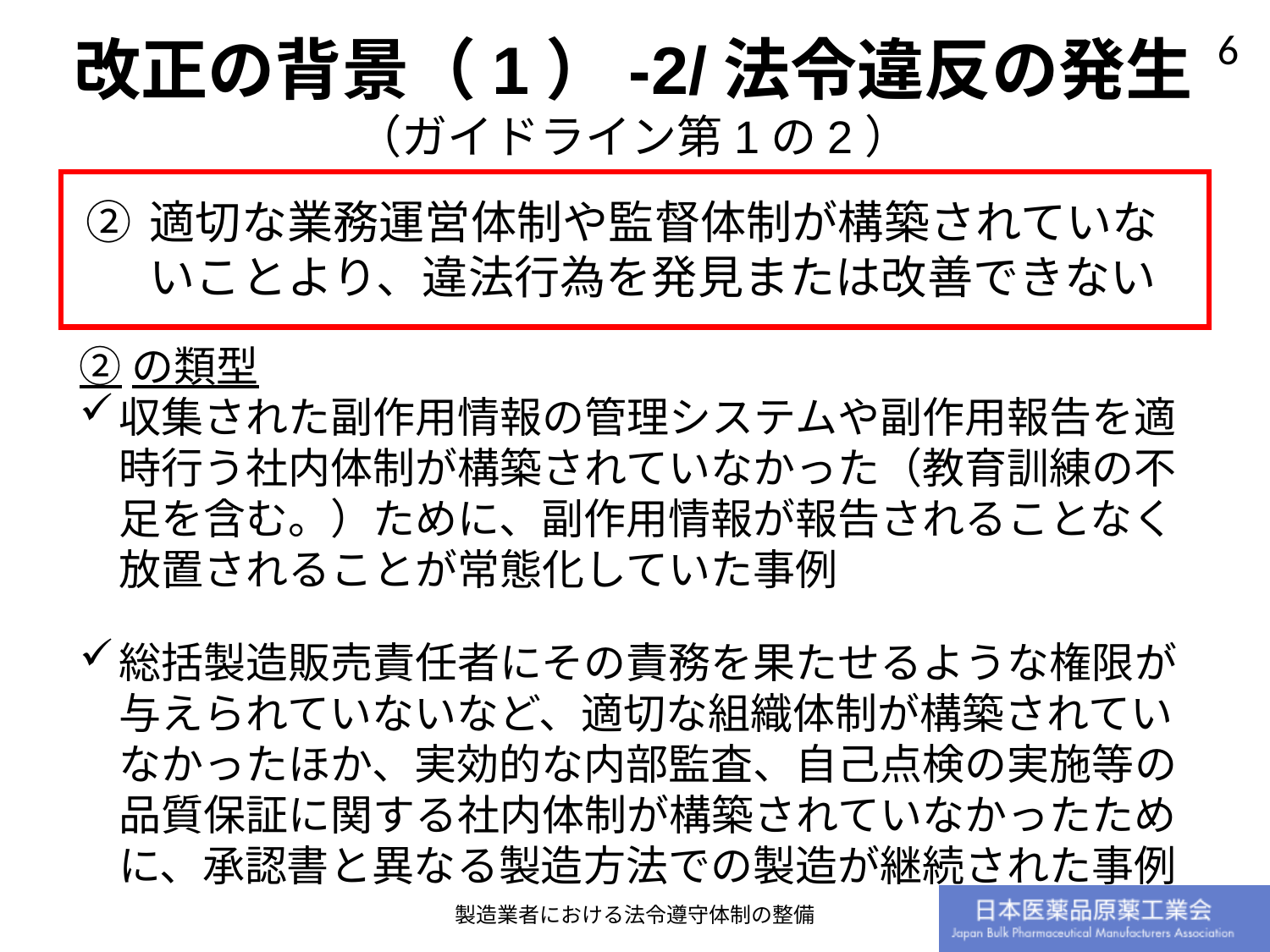

改正の背景（1）-2/法令違反の発生
（ガイドライン第1の2）

適切な業務運営体制や監督体制が構築されていないことより、違法行為を発見または改善できない
②の類型
収集された副作用情報の管理システムや副作用報告を適時行う社内体制が構築されていなかった（教育訓練の不足を含む。）ために、副作用情報が報告されることなく放置されることが常態化していた事例

総括製造販売責任者にその責務を果たせるような権限が与えられていないなど、適切な組織体制が構築されていなかったほか、実効的な内部監査、自己点検の実施等の品質保証に関する社内体制が構築されていなかったために、承認書と異なる製造方法での製造が継続された事例
製造業者における法令遵守体制の整備